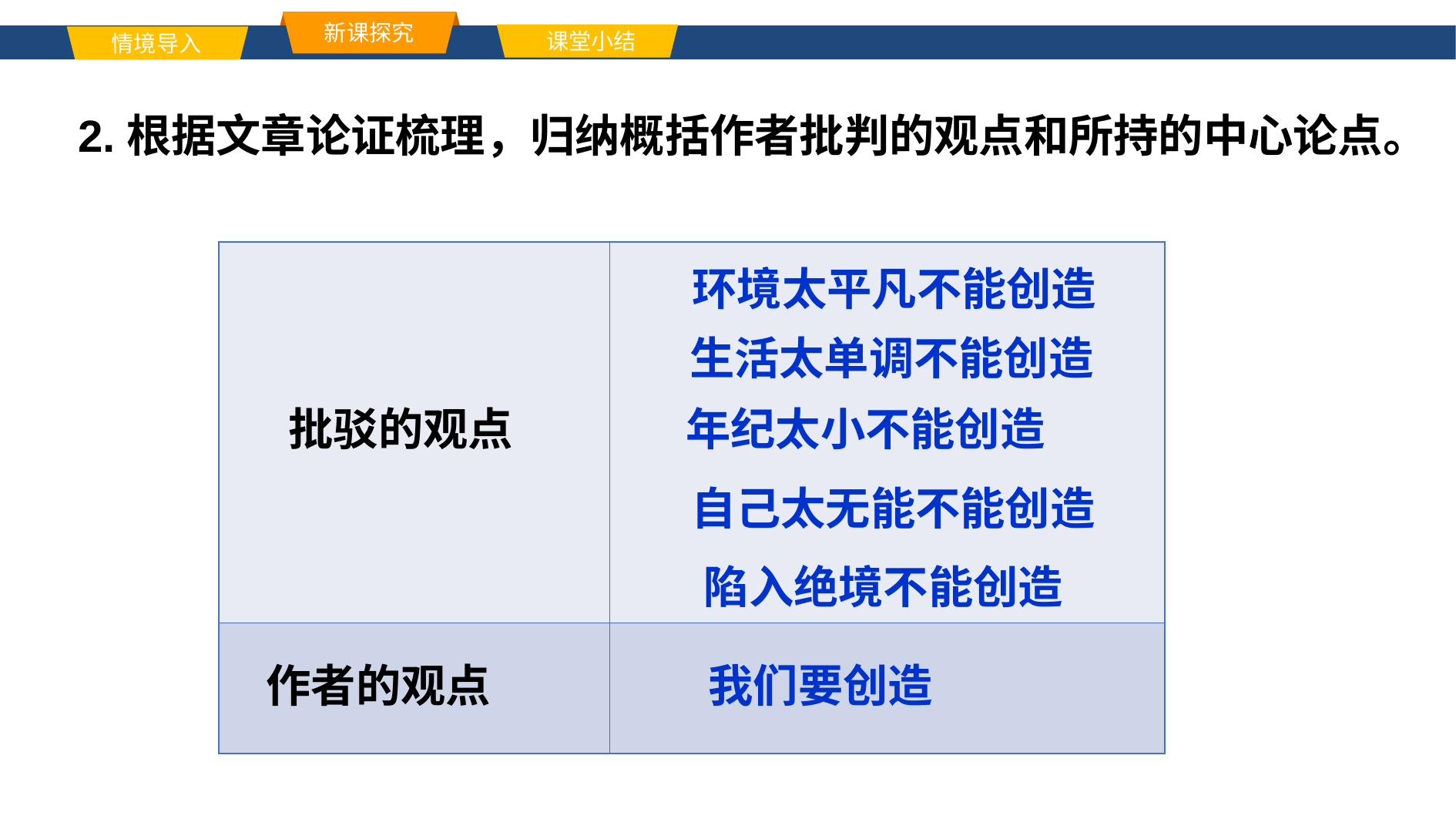

新课探究
课堂小结

情境导入

单击此处添加标题文本内容
2.根据文章论证梳理，归纳概括作者批判的观点和所持的中心论点。
|  |  |
| --- | --- |
|  |  |
环境太平凡不能创造
生活太单调不能创造
年纪太小不能创造
批驳的观点
自己太无能不能创造
陷入绝境不能创造
作者的观点
我们要创造